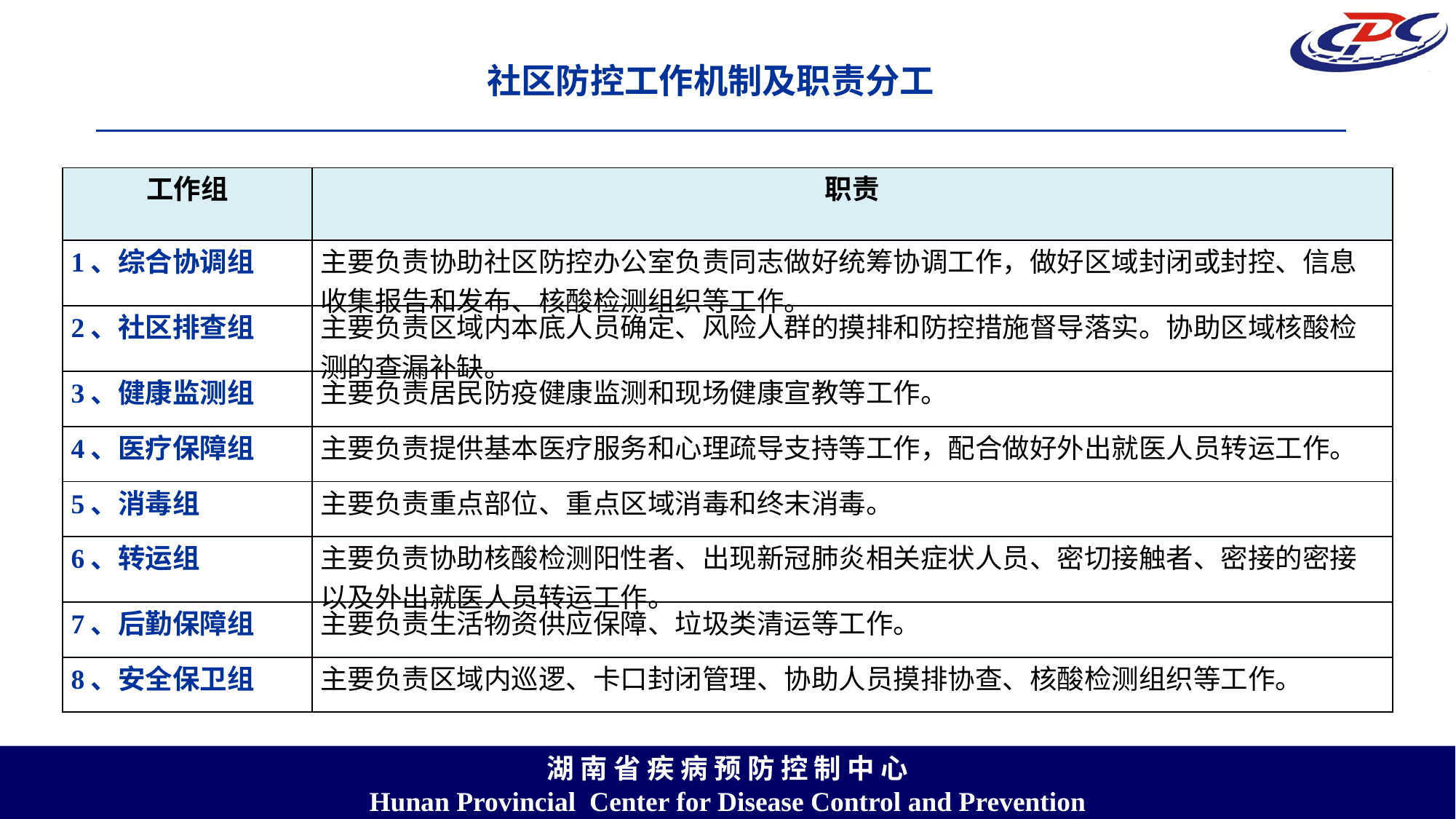

社区防控工作机制及职责分工
| 工作组 | 职责 |
| --- | --- |
| 1、综合协调组 | 主要负责协助社区防控办公室负责同志做好统筹协调工作，做好区域封闭或封控、信息收集报告和发布、核酸检测组织等工作。 |
| 2、社区排查组 | 主要负责区域内本底人员确定、风险人群的摸排和防控措施督导落实。协助区域核酸检测的查漏补缺。 |
| 3、健康监测组 | 主要负责居民防疫健康监测和现场健康宣教等工作。 |
| 4、医疗保障组 | 主要负责提供基本医疗服务和心理疏导支持等工作，配合做好外出就医人员转运工作。 |
| 5、消毒组 | 主要负责重点部位、重点区域消毒和终末消毒。 |
| 6、转运组 | 主要负责协助核酸检测阳性者、出现新冠肺炎相关症状人员、密切接触者、密接的密接以及外出就医人员转运工作。 |
| 7、后勤保障组 | 主要负责生活物资供应保障、垃圾类清运等工作。 |
| 8、安全保卫组 | 主要负责区域内巡逻、卡口封闭管理、协助人员摸排协查、核酸检测组织等工作。 |